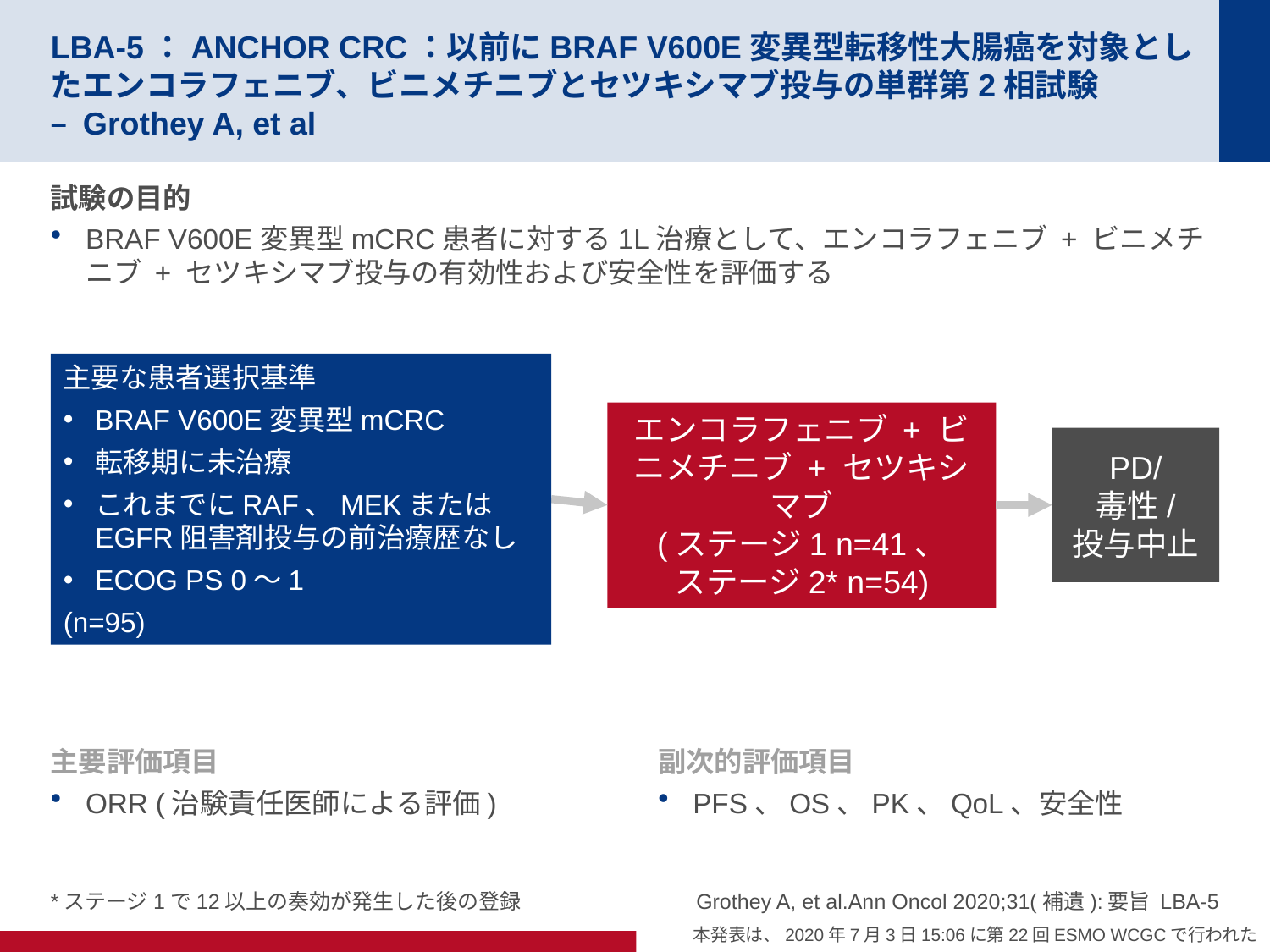

# LBA-5：ANCHOR CRC：以前にBRAF V600E変異型転移性大腸癌を対象としたエンコラフェニブ、ビニメチニブとセツキシマブ投与の単群第2相試験 – Grothey A, et al
試験の目的
BRAF V600E変異型mCRC患者に対する1L治療として、エンコラフェニブ + ビニメチニブ + セツキシマブ投与の有効性および安全性を評価する
主要な患者選択基準
BRAF V600E変異型mCRC
転移期に未治療
これまでにRAF、MEKまたはEGFR阻害剤投与の前治療歴なし
ECOG PS 0～1
(n=95)
エンコラフェニブ + ビニメチニブ + セツキシマブ
(ステージ1 n=41、
ステージ2* n=54)
PD/
毒性/
投与中止
主要評価項目
ORR (治験責任医師による評価)
副次的評価項目
PFS、OS、PK、QoL、安全性
*ステージ1で12以上の奏効が発生した後の登録
Grothey A, et al.Ann Oncol 2020;31(補遺):要旨 LBA-5
本発表は、2020年7月3日15:06に第22回ESMO WCGCで行われた